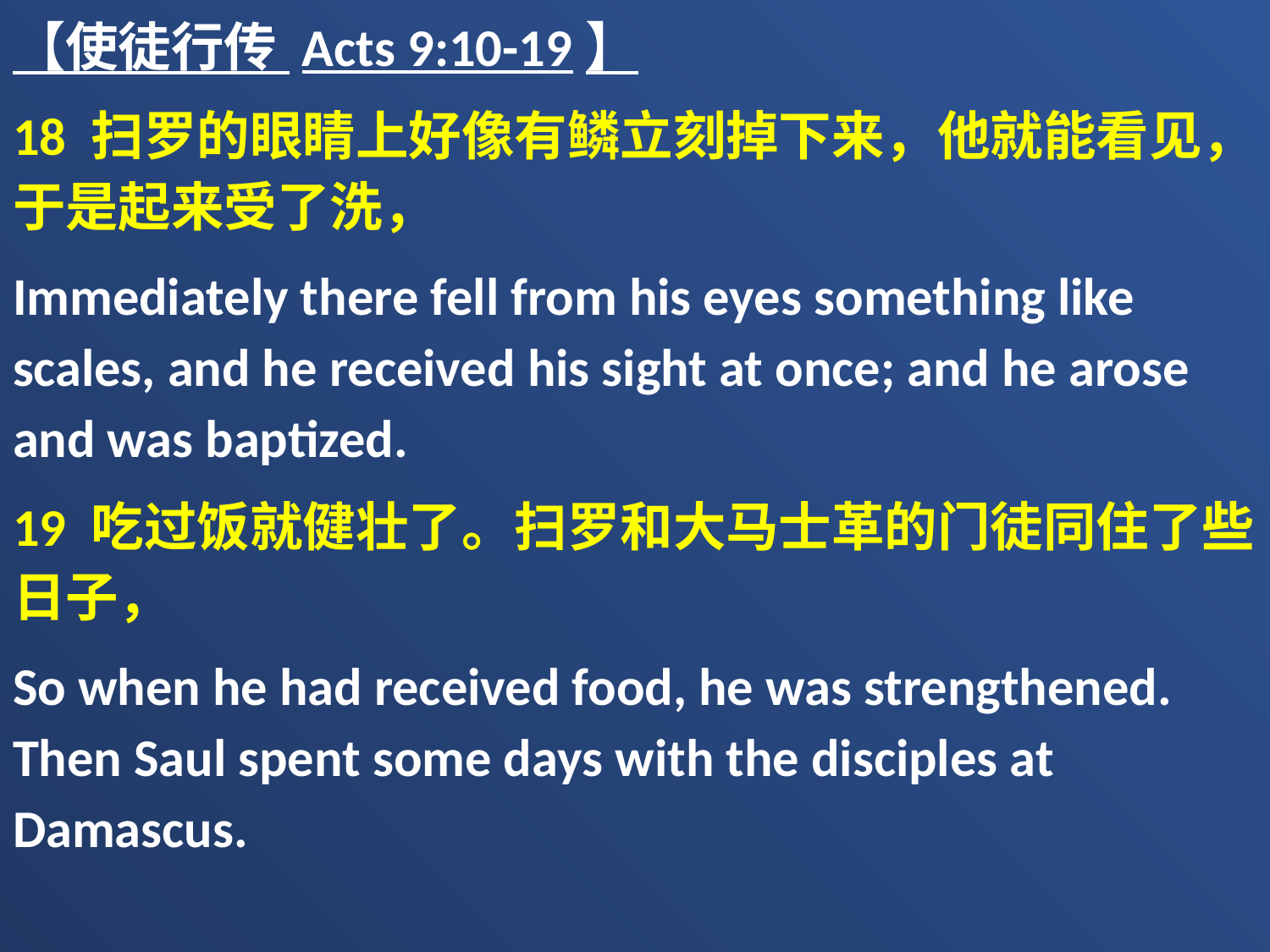

【使徒行传 Acts 9:10-19】
18 扫罗的眼睛上好像有鳞立刻掉下来，他就能看见，于是起来受了洗，
Immediately there fell from his eyes something like scales, and he received his sight at once; and he arose and was baptized.
19 吃过饭就健壮了。扫罗和大马士革的门徒同住了些日子，
So when he had received food, he was strengthened. Then Saul spent some days with the disciples at Damascus.